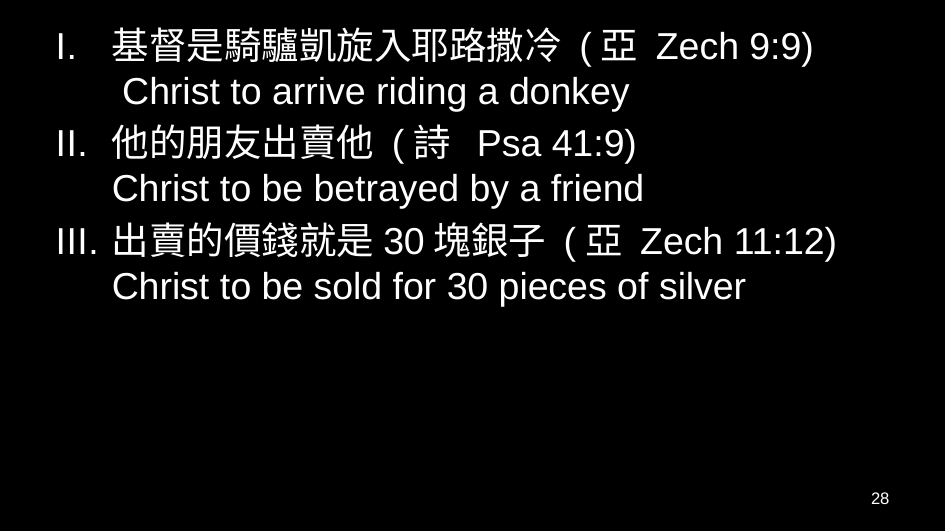

基督是騎驢凱旋入耶路撒冷 (亞 Zech 9:9)
 Christ to arrive riding a donkey
他的朋友出賣他 (詩  Psa 41:9)
Christ to be betrayed by a friend
出賣的價錢就是30塊銀子 (亞 Zech 11:12)
Christ to be sold for 30 pieces of silver
28